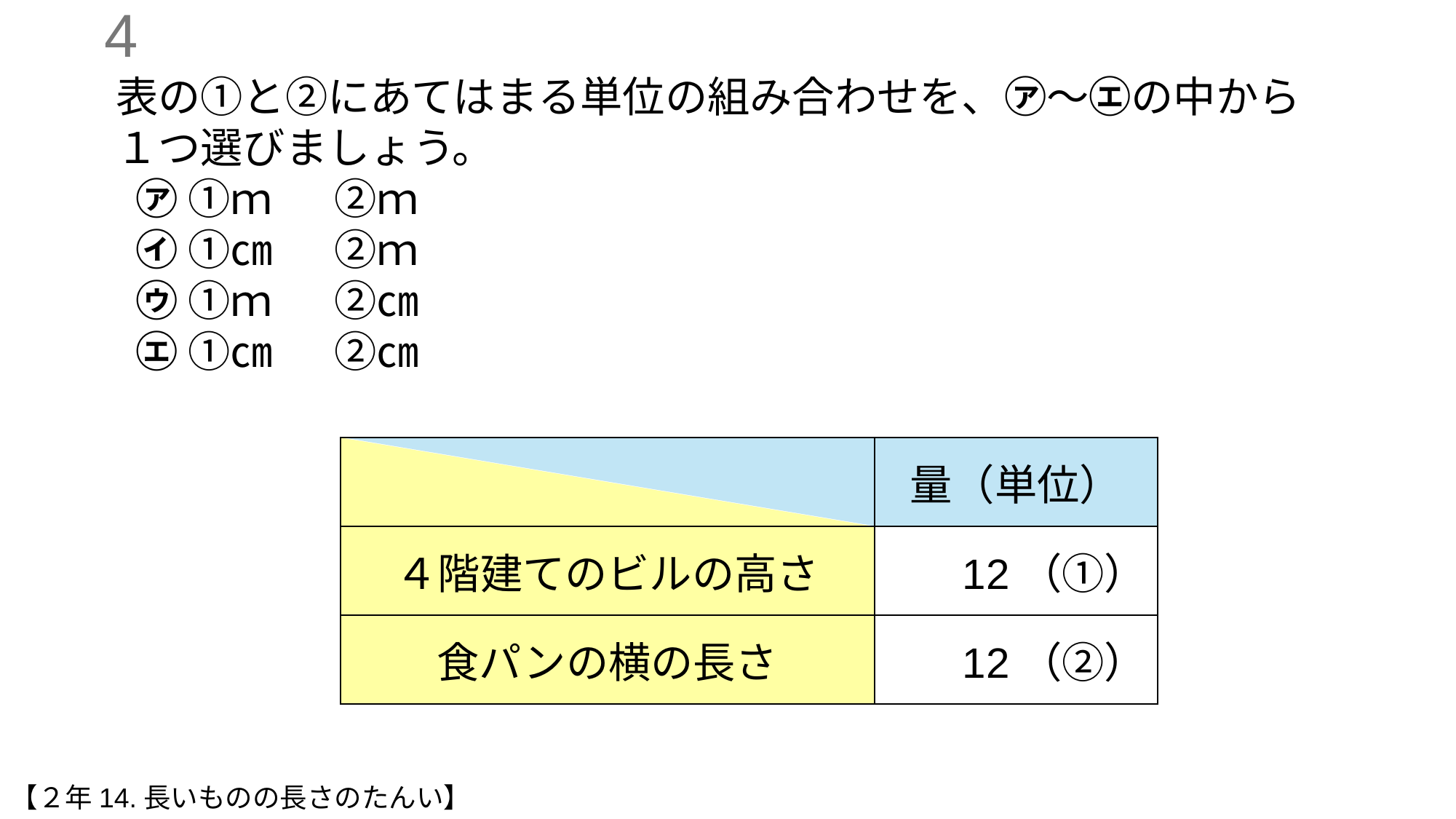

4
表の①と②にあてはまる単位の組み合わせを、㋐～㋓の中から１つ選びましょう。
 ㋐ ①ｍ	②ｍ
 ㋑ ①㎝	②ｍ
 ㋒ ①ｍ	②㎝
 ㋓ ①㎝	②㎝

|  | 量（単位） |
| --- | --- |
| ４階建てのビルの高さ | 12（①） |
| 食パンの横の長さ | 12（②） |
【２年14.長いものの長さのたんい】